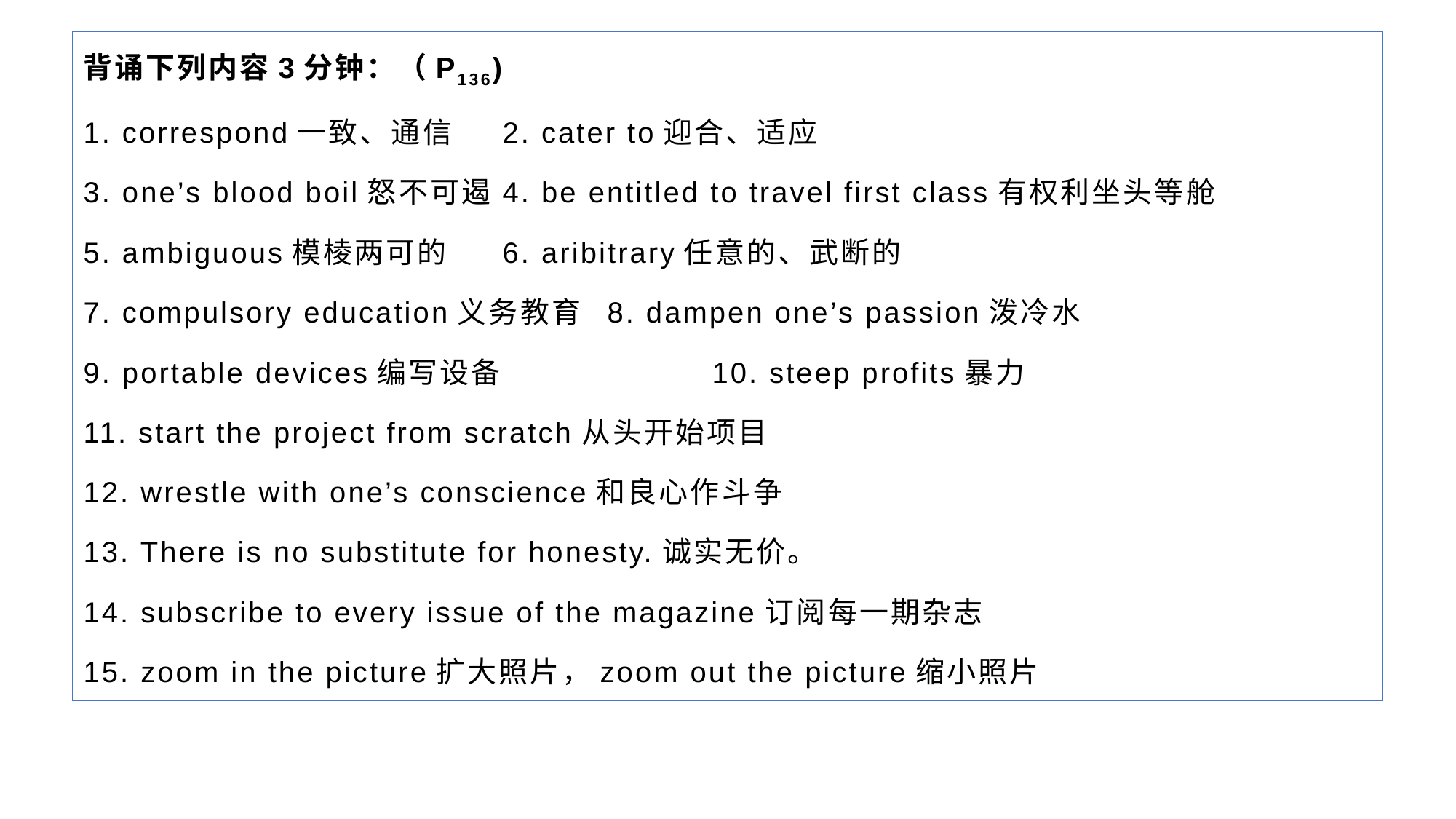

背诵下列内容3分钟：（P136)
1. correspond一致、通信 		2. cater to迎合、适应
3. one’s blood boil怒不可遏		4. be entitled to travel first class有权利坐头等舱
5. ambiguous模棱两可的		6. aribitrary任意的、武断的
7. compulsory education义务教育	8. dampen one’s passion泼冷水
9. portable devices编写设备		10. steep profits暴力
11. start the project from scratch从头开始项目
12. wrestle with one’s conscience和良心作斗争
13. There is no substitute for honesty.诚实无价。
14. subscribe to every issue of the magazine订阅每一期杂志
15. zoom in the picture扩大照片，zoom out the picture缩小照片